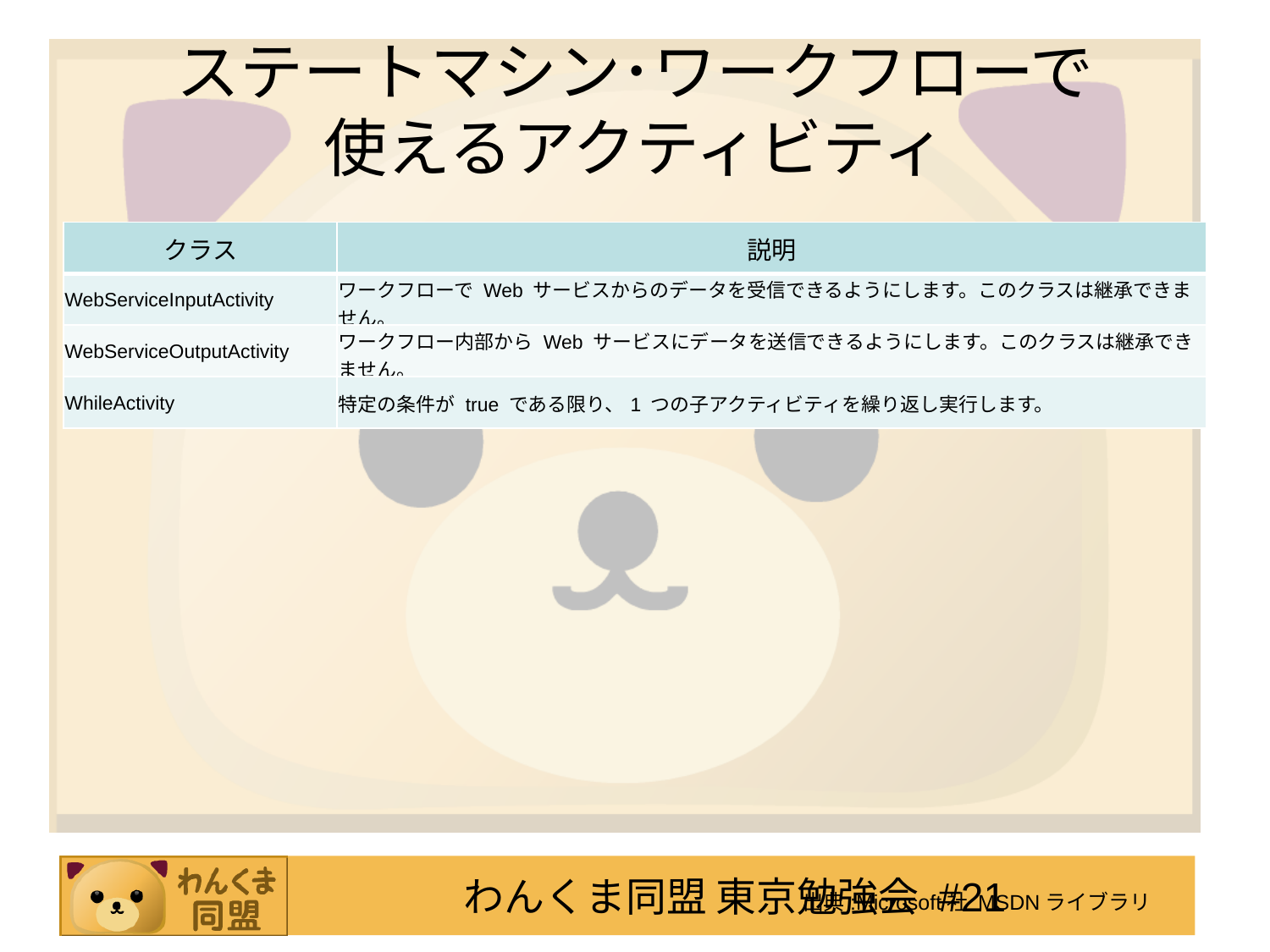

# ステートマシン･ワークフローで 使えるアクティビティ

| クラス | 説明 |
| --- | --- |
| WebServiceInputActivity | ワークフローで Web サービスからのデータを受信できるようにします。このクラスは継承できません。 |
| WebServiceOutputActivity | ワークフロー内部から Web サービスにデータを送信できるようにします。このクラスは継承できません。 |
| WhileActivity | 特定の条件が true である限り、1 つの子アクティビティを繰り返し実行します。 |
出典:Microsoft社 MSDNライブラリ